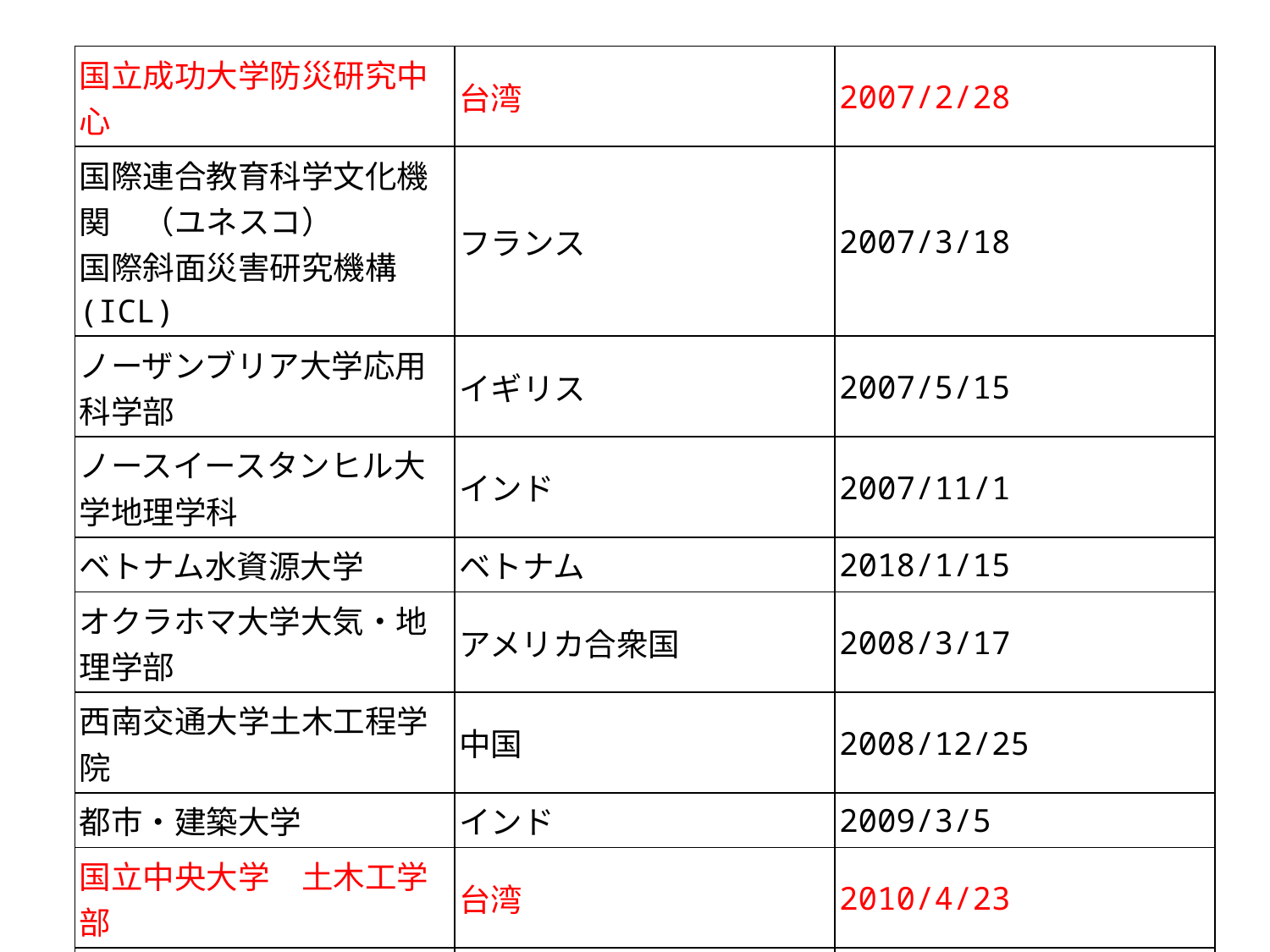

| 国立成功大学防災研究中心 | 台湾 | 2007/2/28 |
| --- | --- | --- |
| 国際連合教育科学文化機関　（ユネスコ） 国際斜面災害研究機構(ICL) | フランス | 2007/3/18 |
| ノーザンブリア大学応用科学部 | イギリス | 2007/5/15 |
| ノースイースタンヒル大学地理学科 | インド | 2007/11/1 |
| ベトナム水資源大学 | ベトナム | 2018/1/15 |
| オクラホマ大学大気・地理学部 | アメリカ合衆国 | 2008/3/17 |
| 西南交通大学土木工程学院 | 中国 | 2008/12/25 |
| 都市・建築大学 | インド | 2009/3/5 |
| 国立中央大学　土木工学部 | 台湾 | 2010/4/23 |
| 国立防災科学技術センター | 台湾 | 2010/5/30 |